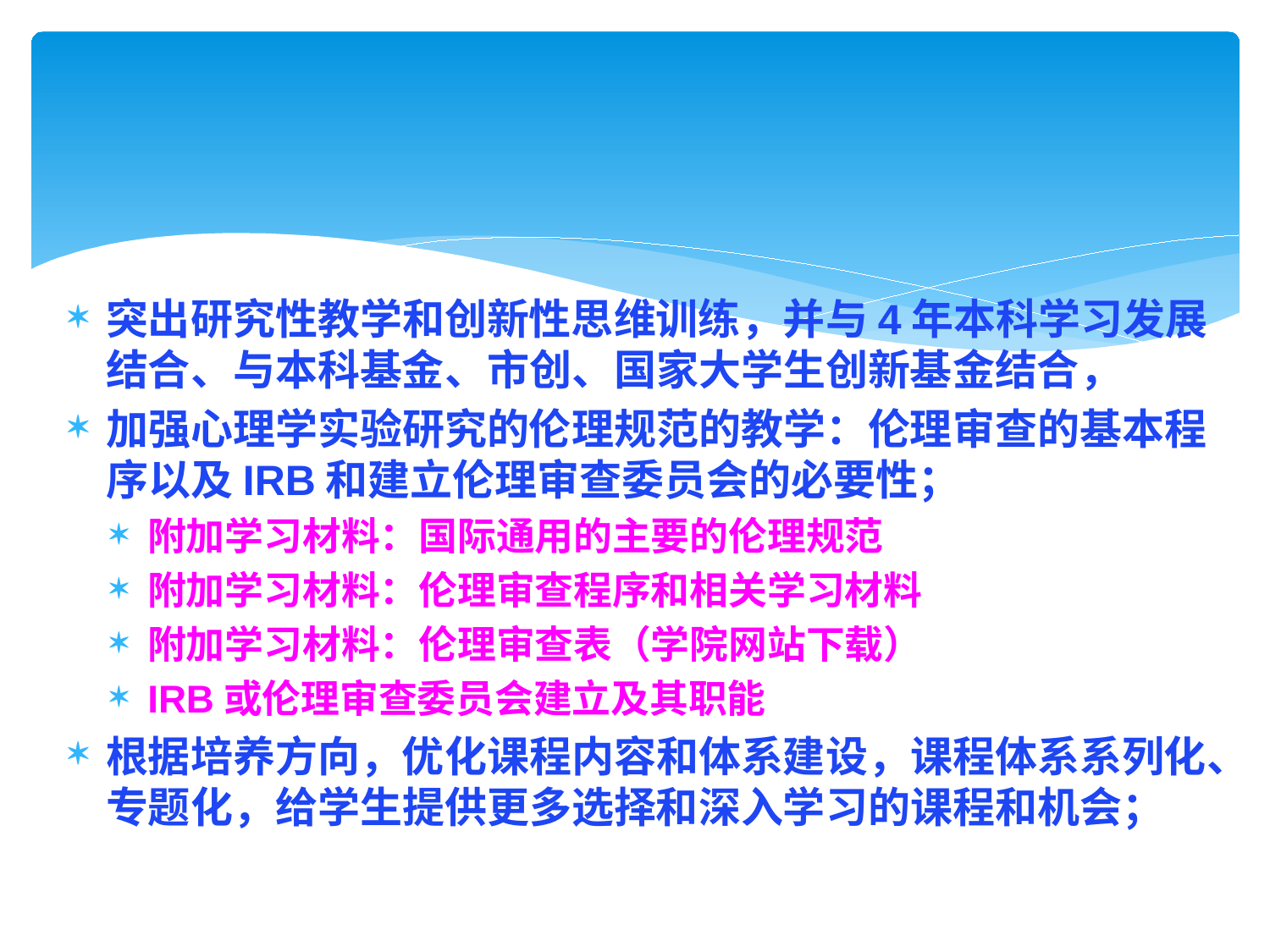

#
突出研究性教学和创新性思维训练，并与4年本科学习发展结合、与本科基金、市创、国家大学生创新基金结合，
加强心理学实验研究的伦理规范的教学：伦理审查的基本程序以及IRB和建立伦理审查委员会的必要性；
附加学习材料：国际通用的主要的伦理规范
附加学习材料：伦理审查程序和相关学习材料
附加学习材料：伦理审查表（学院网站下载）
IRB或伦理审查委员会建立及其职能
根据培养方向，优化课程内容和体系建设，课程体系系列化、专题化，给学生提供更多选择和深入学习的课程和机会；